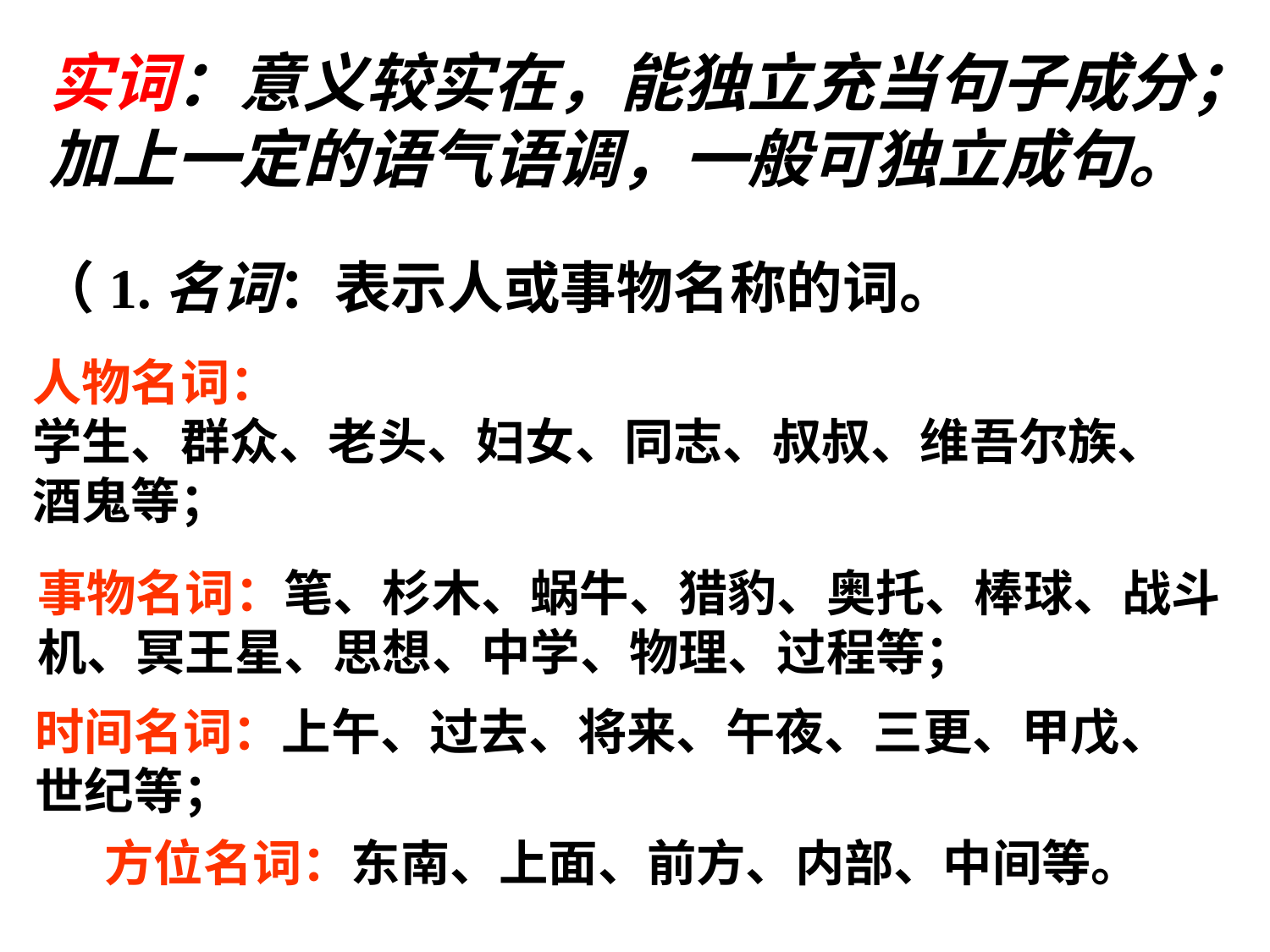

实词：意义较实在，能独立充当句子成分；
加上一定的语气语调，一般可独立成句。

#
 （1.名词：表示人或事物名称的词。
人物名词：
学生、群众、老头、妇女、同志、叔叔、维吾尔族、
酒鬼等；

事物名词：笔、杉木、蜗牛、猎豹、奥托、棒球、战斗机、冥王星、思想、中学、物理、过程等；
时间名词：上午、过去、将来、午夜、三更、甲戊、
世纪等；
方位名词：东南、上面、前方、内部、中间等。